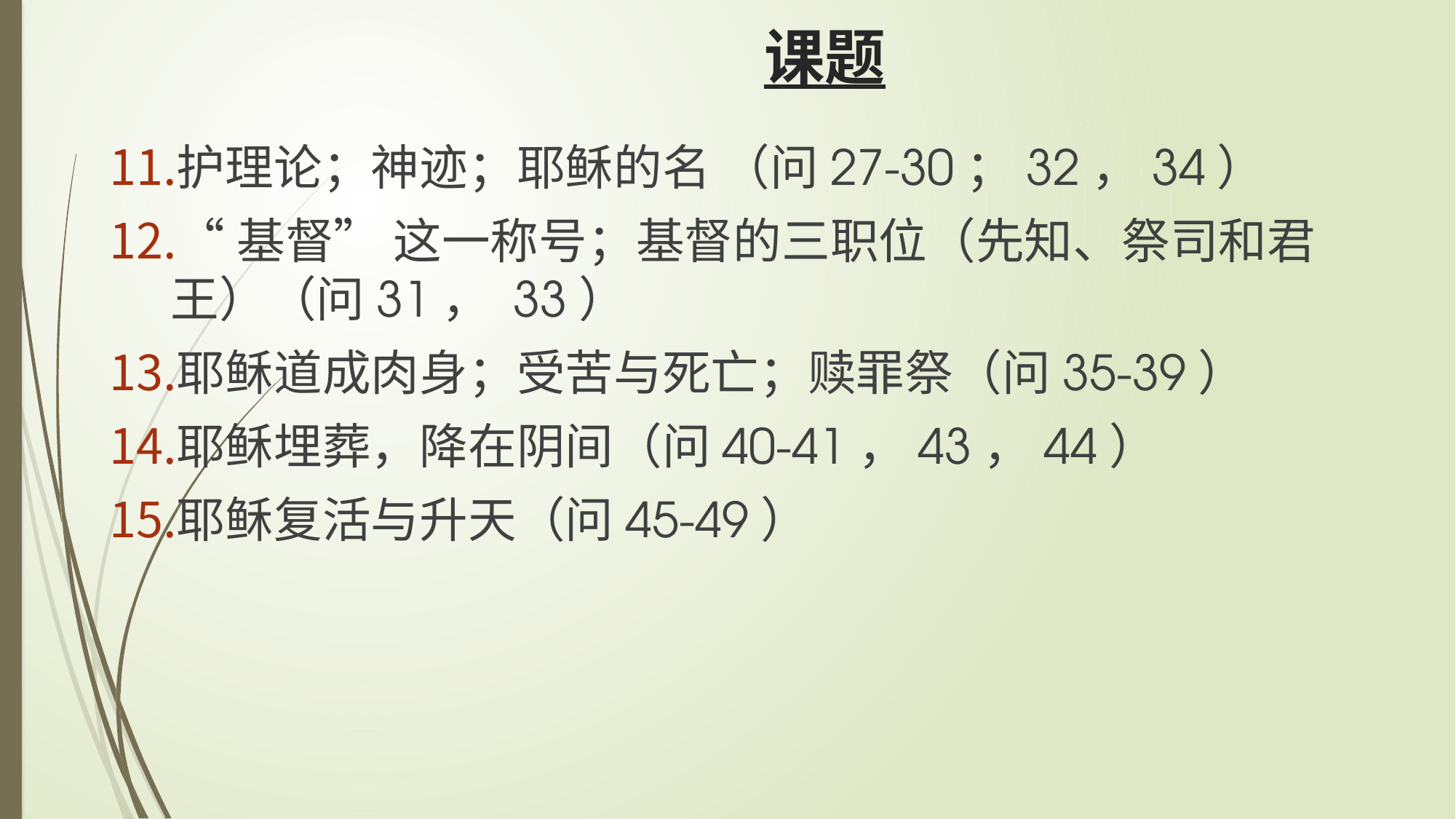

# 课题
护理论；神迹；耶稣的名 （问27-30；32，34）
“基督” 这一称号；基督的三职位（先知、祭司和君王）（问31， 33）
耶稣道成肉身；受苦与死亡；赎罪祭（问35-39）
耶稣埋葬，降在阴间（问40-41，43，44）
耶稣复活与升天（问45-49）